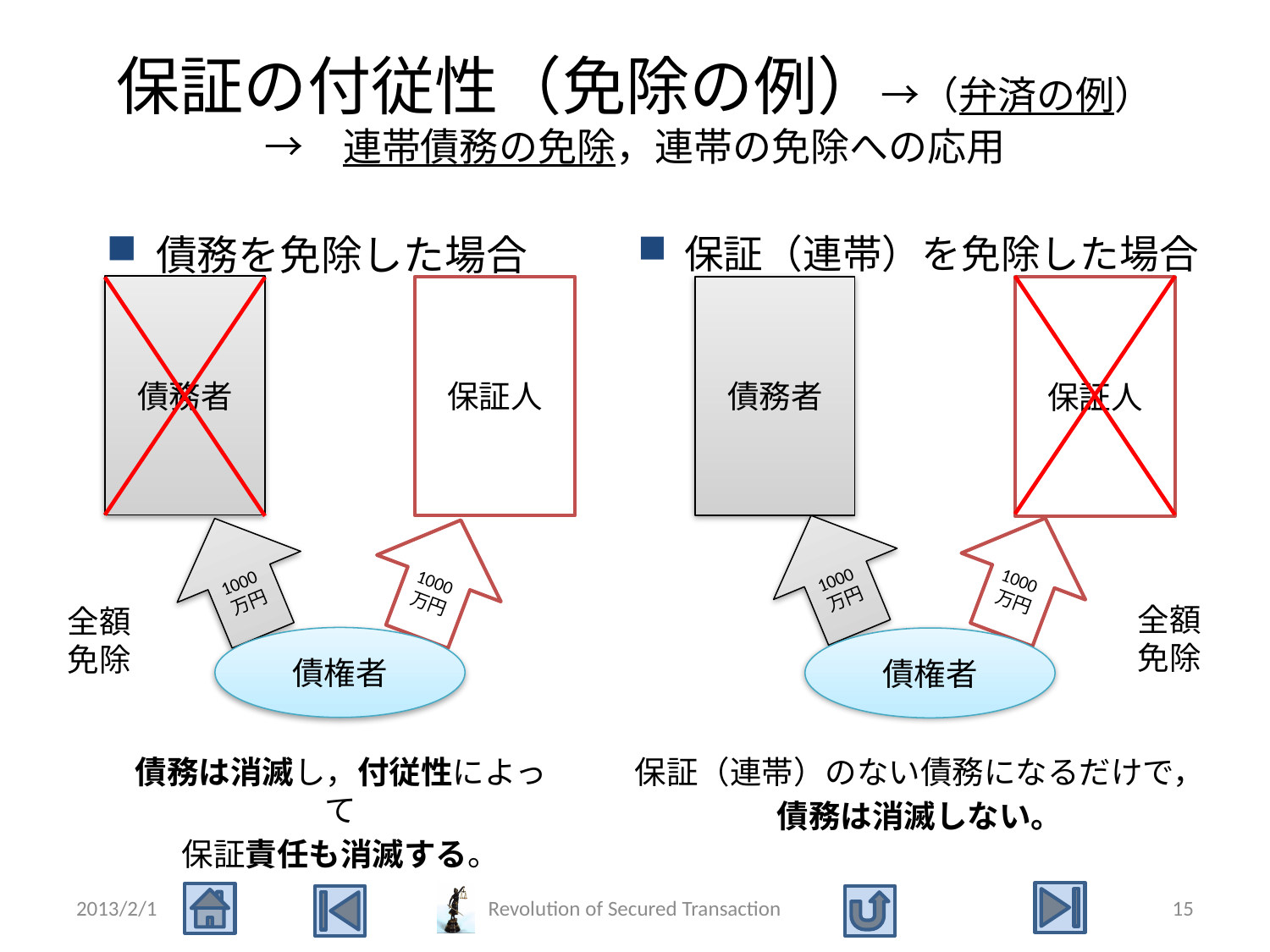

# 保証の付従性（免除の例）→（弁済の例） →　連帯債務の免除，連帯の免除への応用
債務を免除した場合
保証（連帯）を免除した場合
債務者
保証人
債務者
保証人
1000万円
1000万円
1000万円
1000万円
全額免除
全額免除
債権者
債権者
債務は消滅し，付従性によって
保証責任も消滅する。
保証（連帯）のない債務になるだけで，
債務は消滅しない。
2013/2/1
Revolution of Secured Transaction
15